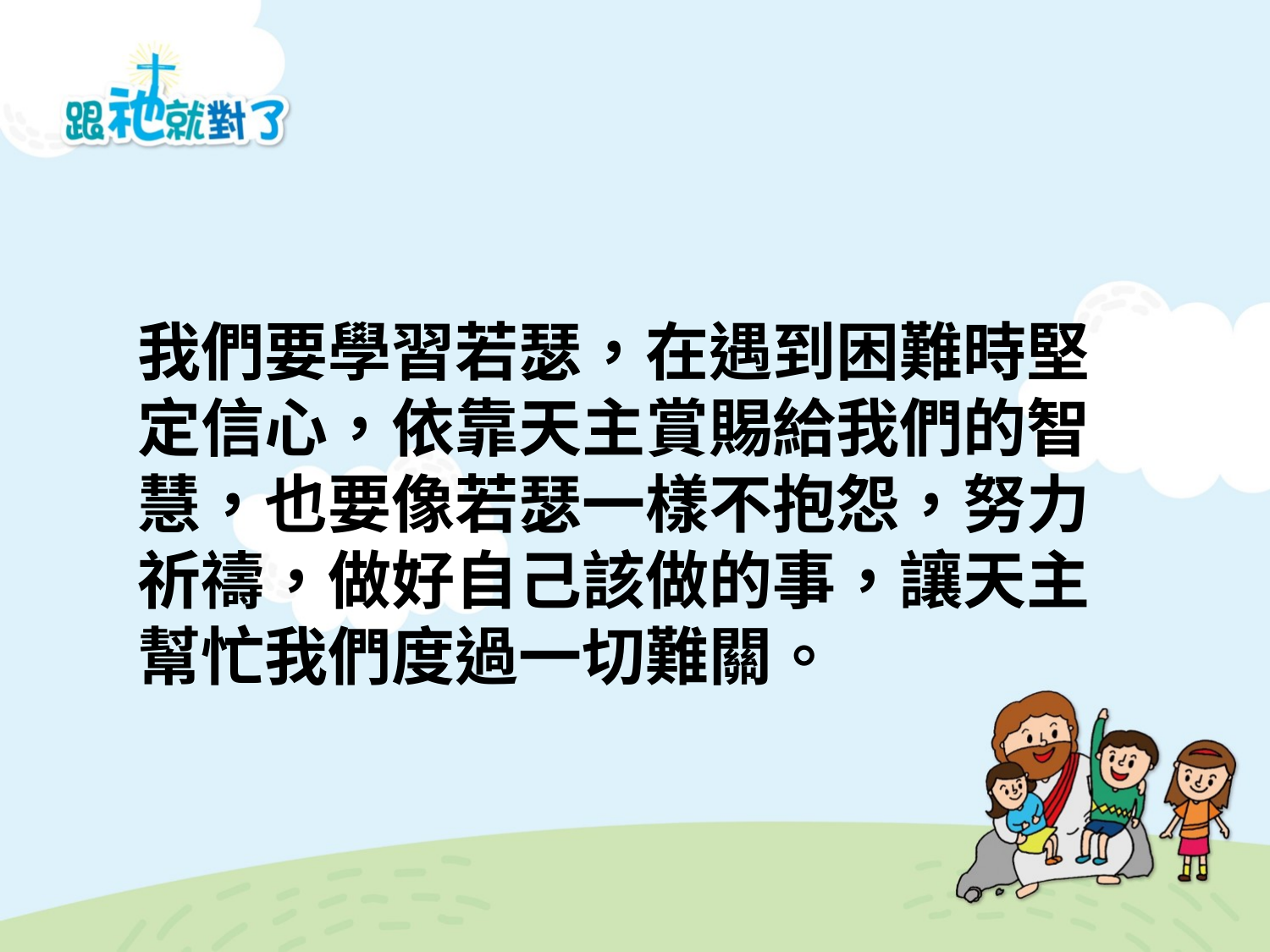

我們要學習若瑟，在遇到困難時堅定信心，依靠天主賞賜給我們的智慧，也要像若瑟一樣不抱怨，努力祈禱，做好自己該做的事，讓天主幫忙我們度過一切難關。